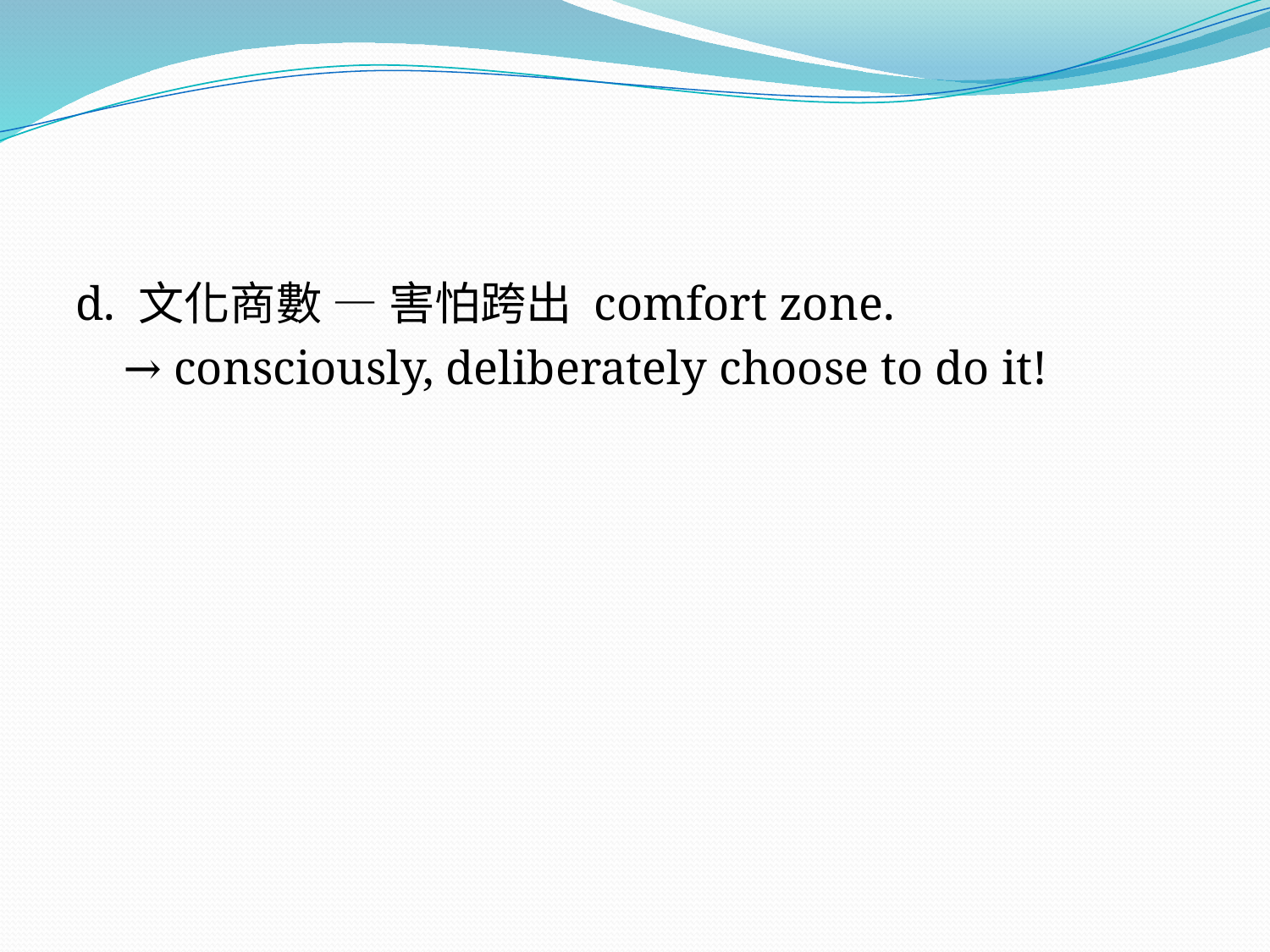

#
d. 文化商數 — 害怕跨出 comfort zone.
    → consciously, deliberately choose to do it!